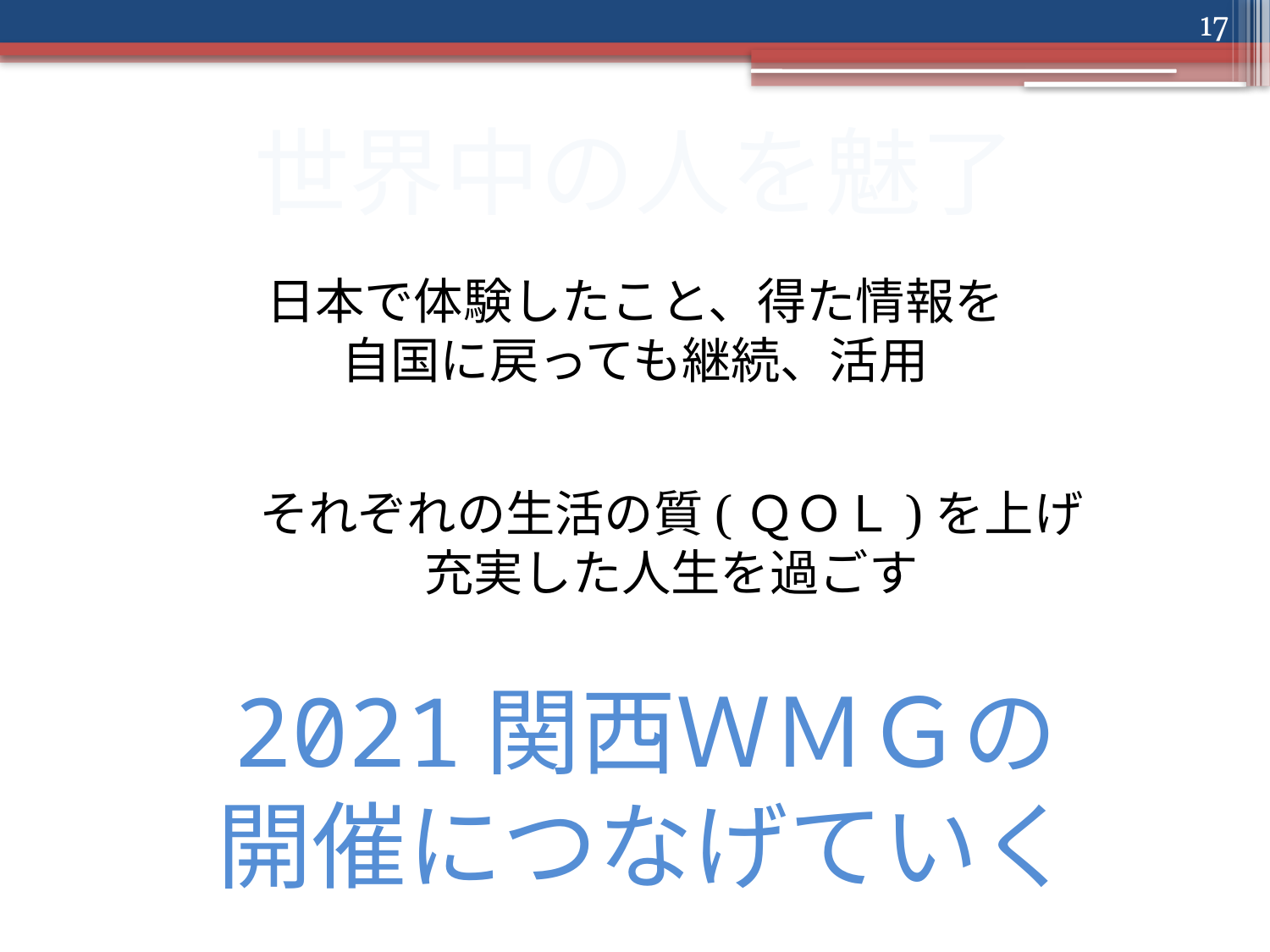

17
世界中の人を魅了
日本で体験したこと、得た情報を
自国に戻っても継続、活用
それぞれの生活の質(ＱＯＬ)を上げ
充実した人生を過ごす
2021関西ＷＭＧの
開催につなげていく